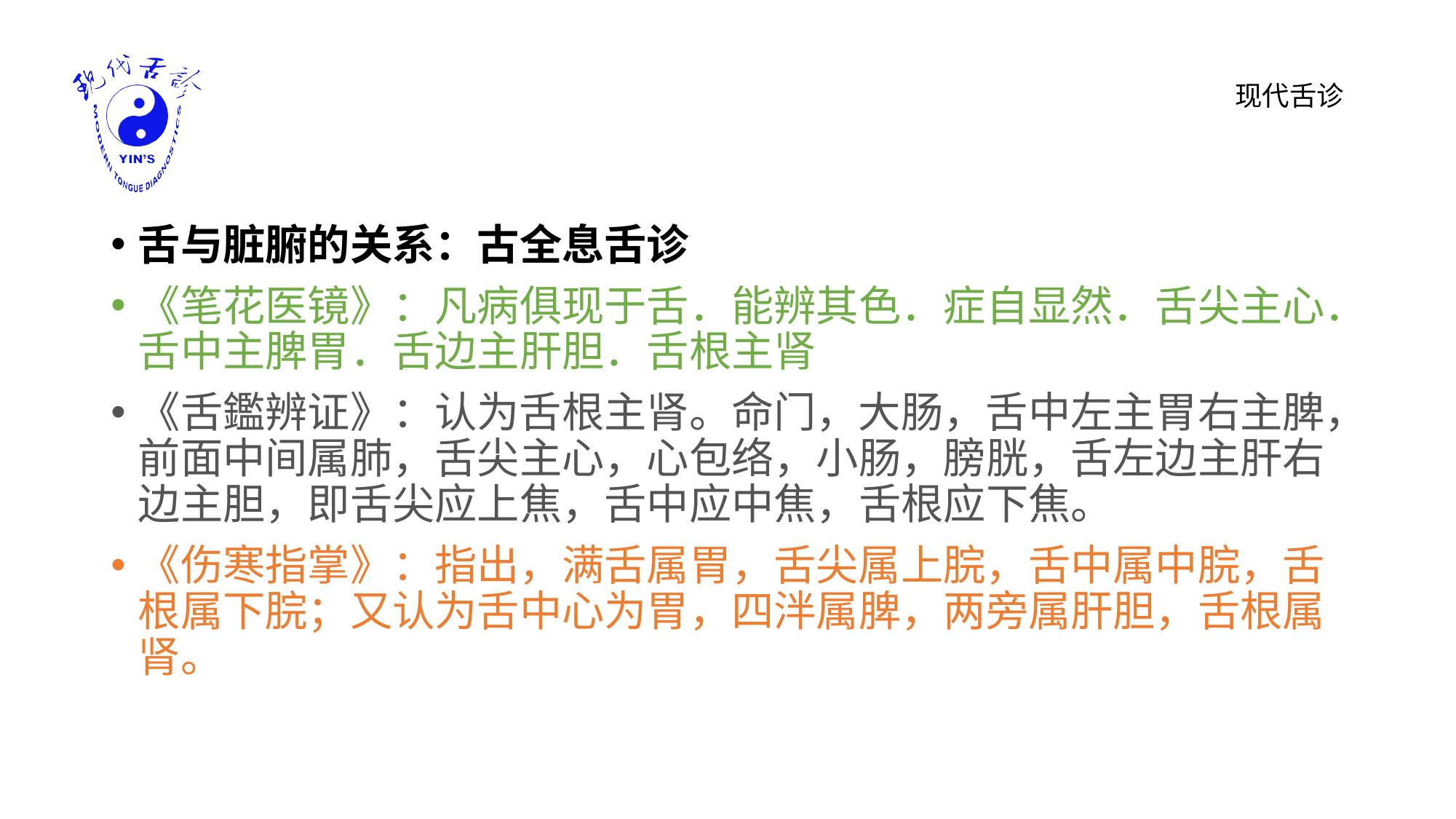

舌与脏腑的关系：古全息舌诊
《笔花医镜》：凡病俱现于舌．能辨其色．症自显然．舌尖主心．舌中主脾胃．舌边主肝胆．舌根主肾
《舌鑑辨证》：认为舌根主肾。命门，大肠，舌中左主胃右主脾，前面中间属肺，舌尖主心，心包络，小肠，膀胱，舌左边主肝右边主胆，即舌尖应上焦，舌中应中焦，舌根应下焦。
《伤寒指掌》：指出，满舌属胃，舌尖属上脘，舌中属中脘，舌根属下脘；又认为舌中心为胃，四泮属脾，两旁属肝胆，舌根属肾。